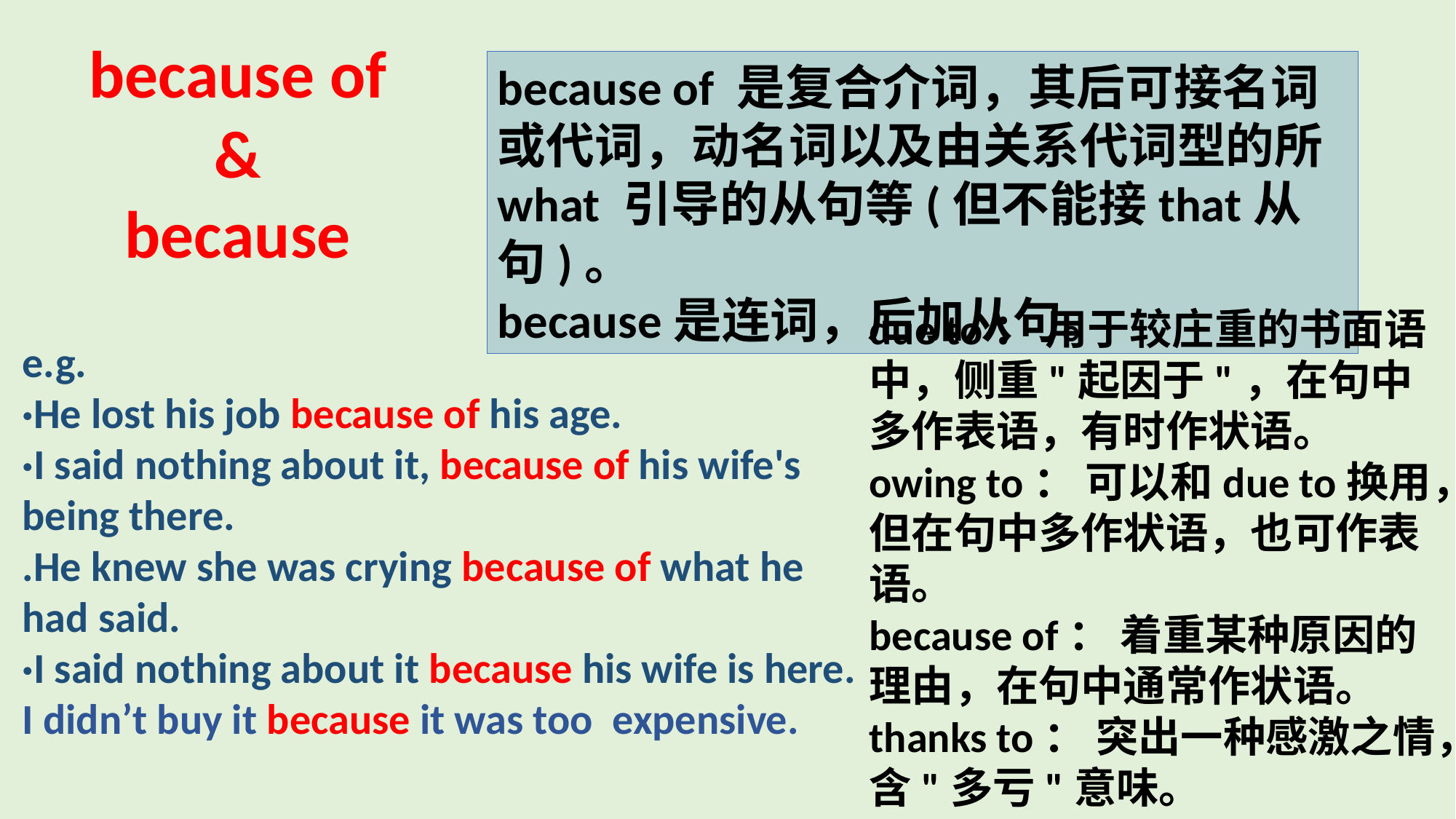

because of
&
because
because of 是复合介词，其后可接名词或代词，动名词以及由关系代词型的所what 引导的从句等(但不能接that从句)。
because是连词，后加从句。
due to： 用于较庄重的书面语中，侧重"起因于"，在句中多作表语，有时作状语。
owing to： 可以和due to换用，但在句中多作状语，也可作表语。
because of： 着重某种原因的理由，在句中通常作状语。
thanks to： 突出一种感激之情，含"多亏"意味。
e.g.
·He lost his job because of his age.
·I said nothing about it, because of his wife's being there.
.He knew she was crying because of what he had said.
·I said nothing about it because his wife is here.
I didn’t buy it because it was too  expensive.